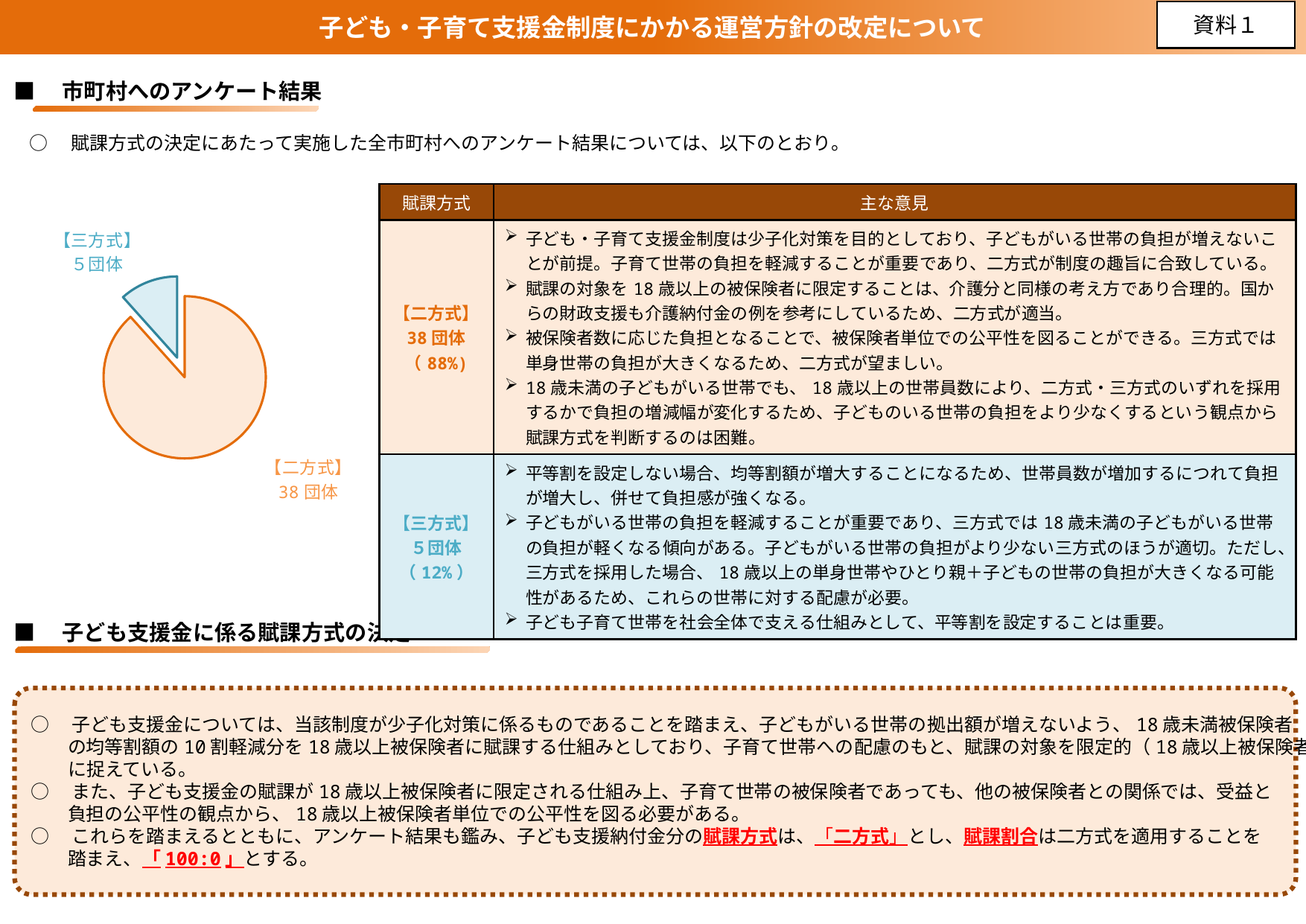

子ども・子育て支援金制度にかかる運営方針の改定について
資料１
■　市町村へのアンケート結果

○　賦課方式の決定にあたって実施した全市町村へのアンケート結果については、以下のとおり。
| 賦課方式 | 主な意見 |
| --- | --- |
| 【二方式】 38団体 （88%) | 子ども・子育て支援金制度は少子化対策を目的としており、子どもがいる世帯の負担が増えないことが前提。子育て世帯の負担を軽減することが重要であり、二方式が制度の趣旨に合致している。 賦課の対象を18歳以上の被保険者に限定することは、介護分と同様の考え方であり合理的。国からの財政支援も介護納付金の例を参考にしているため、二方式が適当。 被保険者数に応じた負担となることで、被保険者単位での公平性を図ることができる。三方式では単身世帯の負担が大きくなるため、二方式が望ましい。 18歳未満の子どもがいる世帯でも、18歳以上の世帯員数により、二方式・三方式のいずれを採用するかで負担の増減幅が変化するため、子どものいる世帯の負担をより少なくするという観点から賦課方式を判断するのは困難。 |
| 【三方式】 ５団体 （12%） | 平等割を設定しない場合、均等割額が増大することになるため、世帯員数が増加するにつれて負担が増大し、併せて負担感が強くなる。 子どもがいる世帯の負担を軽減することが重要であり、三方式では18歳未満の子どもがいる世帯の負担が軽くなる傾向がある。子どもがいる世帯の負担がより少ない三方式のほうが適切。ただし、三方式を採用した場合、18歳以上の単身世帯やひとり親＋子どもの世帯の負担が大きくなる可能性があるため、これらの世帯に対する配慮が必要。 子ども子育て世帯を社会全体で支える仕組みとして、平等割を設定することは重要。 |

### Chart

| Category | 賦課方式 |
|---|---|
| 【2方式】 | 38.0 |
| 【3方式】 | 5.0 |
■　子ども支援金に係る賦課方式の決定

○　子ども支援金については、当該制度が少子化対策に係るものであることを踏まえ、子どもがいる世帯の拠出額が増えないよう、18歳未満被保険者
　　の均等割額の10割軽減分を18歳以上被保険者に賦課する仕組みとしており、子育て世帯への配慮のもと、賦課の対象を限定的（18歳以上被保険者）
　　に捉えている。
○　また、子ども支援金の賦課が18歳以上被保険者に限定される仕組み上、子育て世帯の被保険者であっても、他の被保険者との関係では、受益と
　　負担の公平性の観点から、18歳以上被保険者単位での公平性を図る必要がある。
○　これらを踏まえるとともに、アンケート結果も鑑み、子ども支援納付金分の賦課方式は、「二方式」とし、賦課割合は二方式を適用することを
　　踏まえ、「100:0」とする。